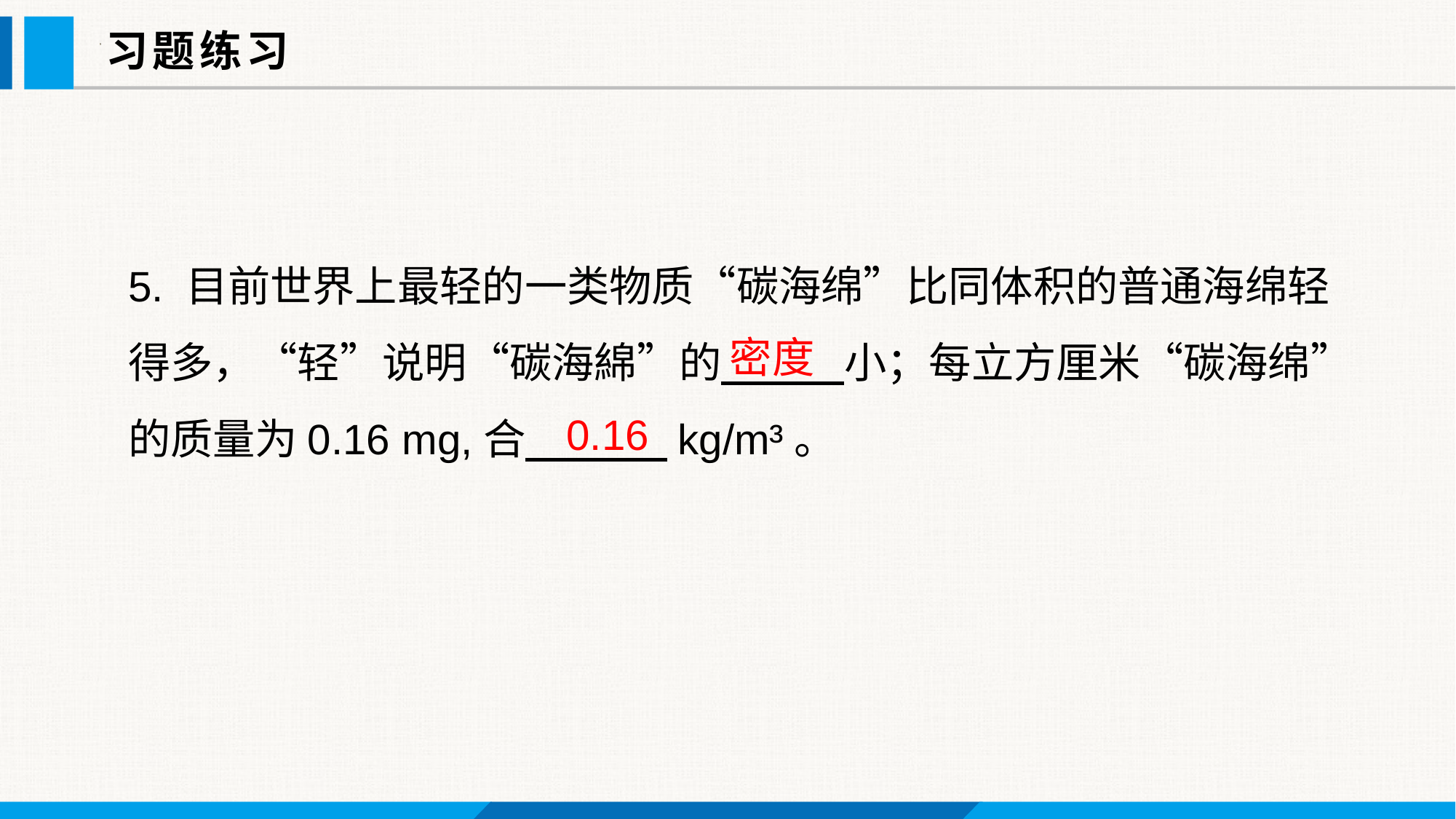

习题练习
5. 目前世界上最轻的一类物质“碳海绵”比同体积的普通海绵轻得多，“轻”说明“碳海綿”的             小；每立方厘米“碳海绵”的质量为0.16 mg,合               kg/m³。
密度
0.16